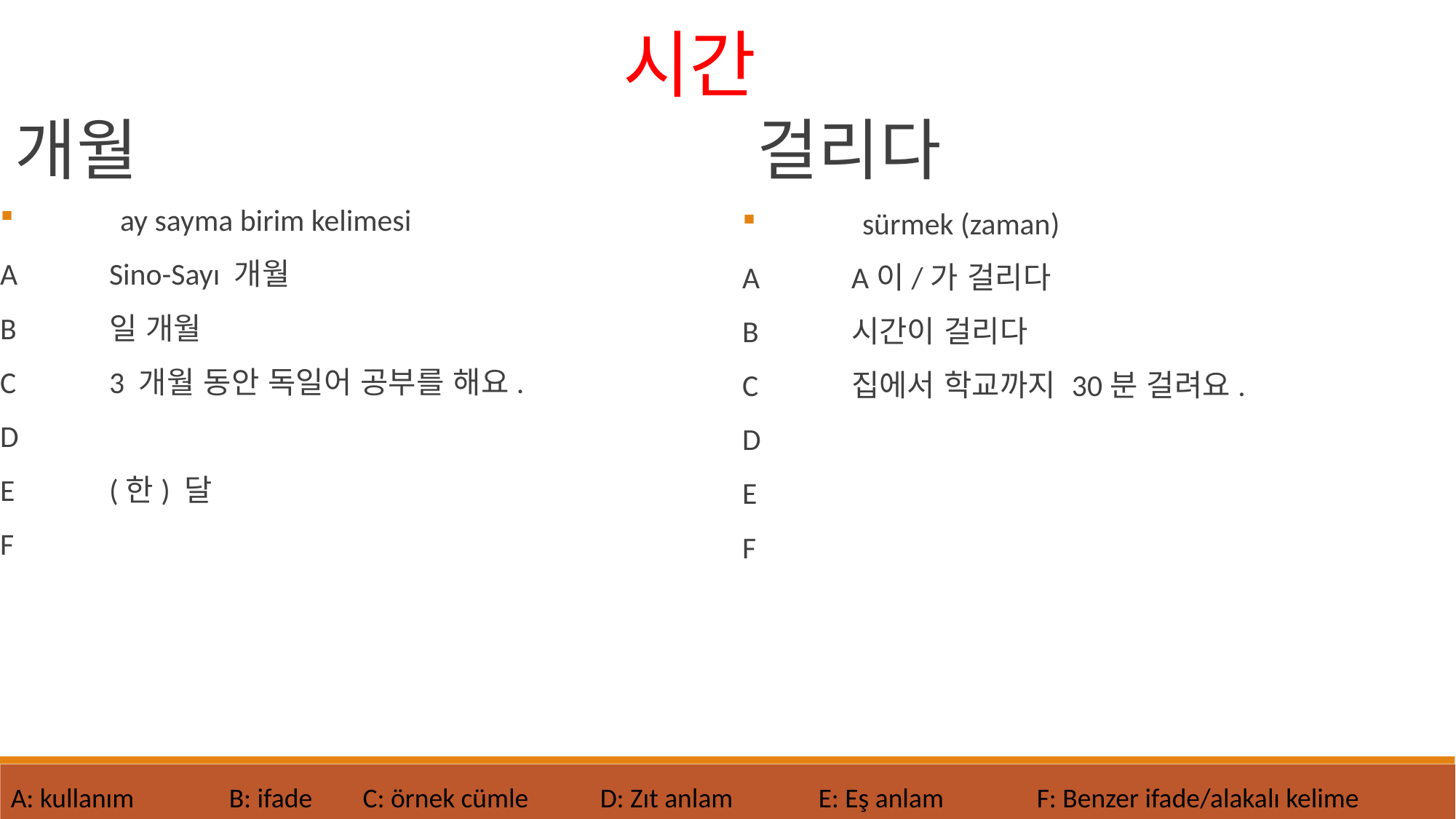

시간
개월
걸리다
	ay sayma birim kelimesi
A	Sino-Sayı 개월
B	일 개월
C	3 개월 동안 독일어 공부를 해요.
D
E	(한) 달
F

	sürmek (zaman)
A	A이/가 걸리다
B	시간이 걸리다
C	집에서 학교까지 30분 걸려요.
D
E
F

A: kullanım 	B: ifade	    C: örnek cümle
D: Zıt anlam	E: Eş anlam	F: Benzer ifade/alakalı kelime